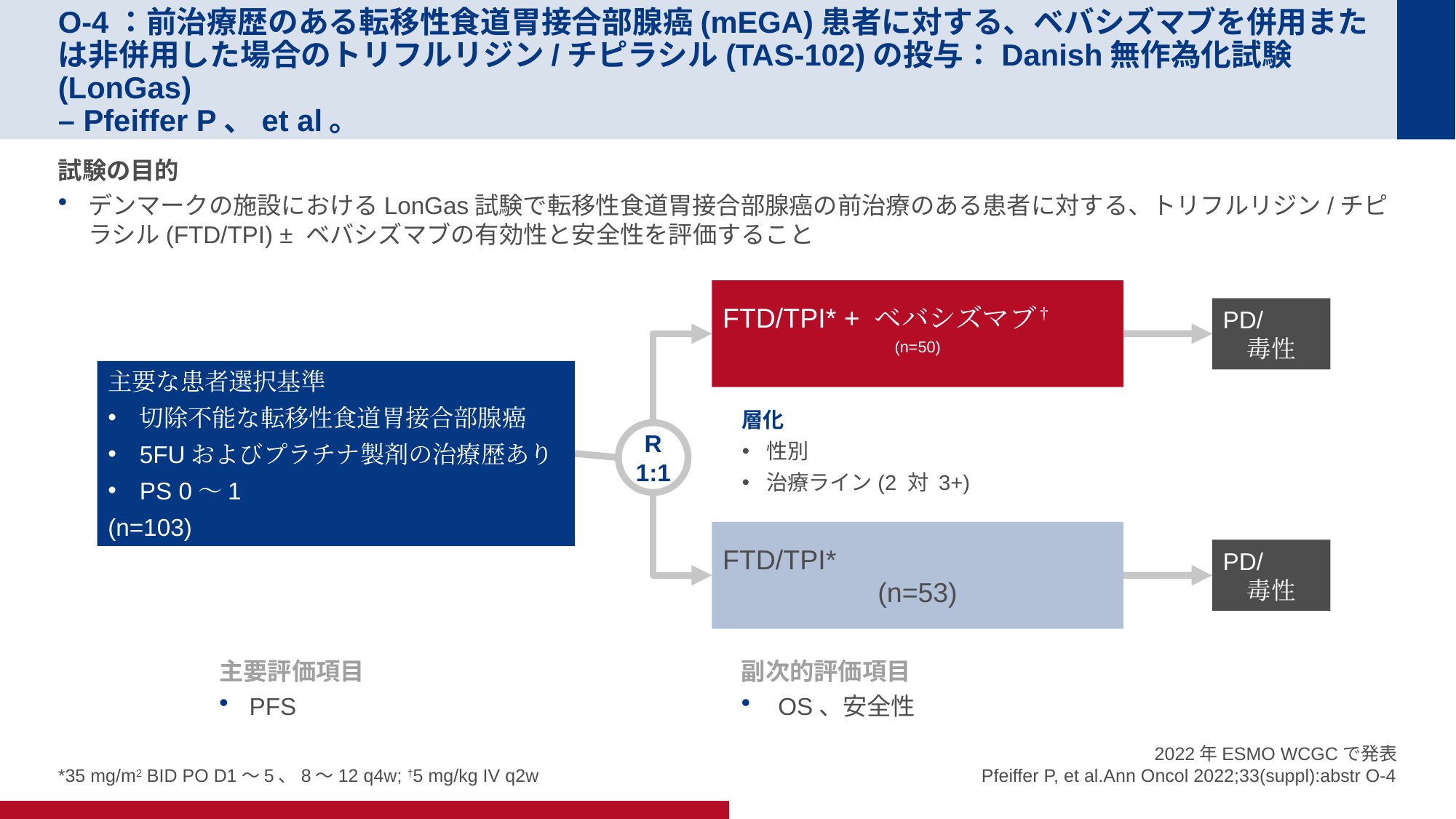

# O-4：前治療歴のある転移性食道胃接合部腺癌(mEGA)患者に対する、ベバシズマブを併用または非併用した場合のトリフルリジン/チピラシル(TAS-102)の投与：Danish無作為化試験(LonGas) – Pfeiffer P、et al。
試験の目的
デンマークの施設におけるLonGas試験で転移性食道胃接合部腺癌の前治療のある患者に対する、トリフルリジン/チピラシル(FTD/TPI) ± ベバシズマブの有効性と安全性を評価すること
FTD/TPI* + ベバシズマブ†
(n=50)
PD/
毒性
主要な患者選択基準
切除不能な転移性食道胃接合部腺癌
5FUおよびプラチナ製剤の治療歴あり
PS 0～1
(n=103)
層化
性別
治療ライン(2 対 3+)
R
1:1
FTD/TPI*
(n=53)
PD/
毒性
主要評価項目
PFS
副次的評価項目
 OS、安全性

2022年ESMO WCGCで発表
Pfeiffer P, et al.Ann Oncol 2022;33(suppl):abstr O-4
*35 mg/m2 BID PO D1～5、8～12 q4w; †5 mg/kg IV q2w